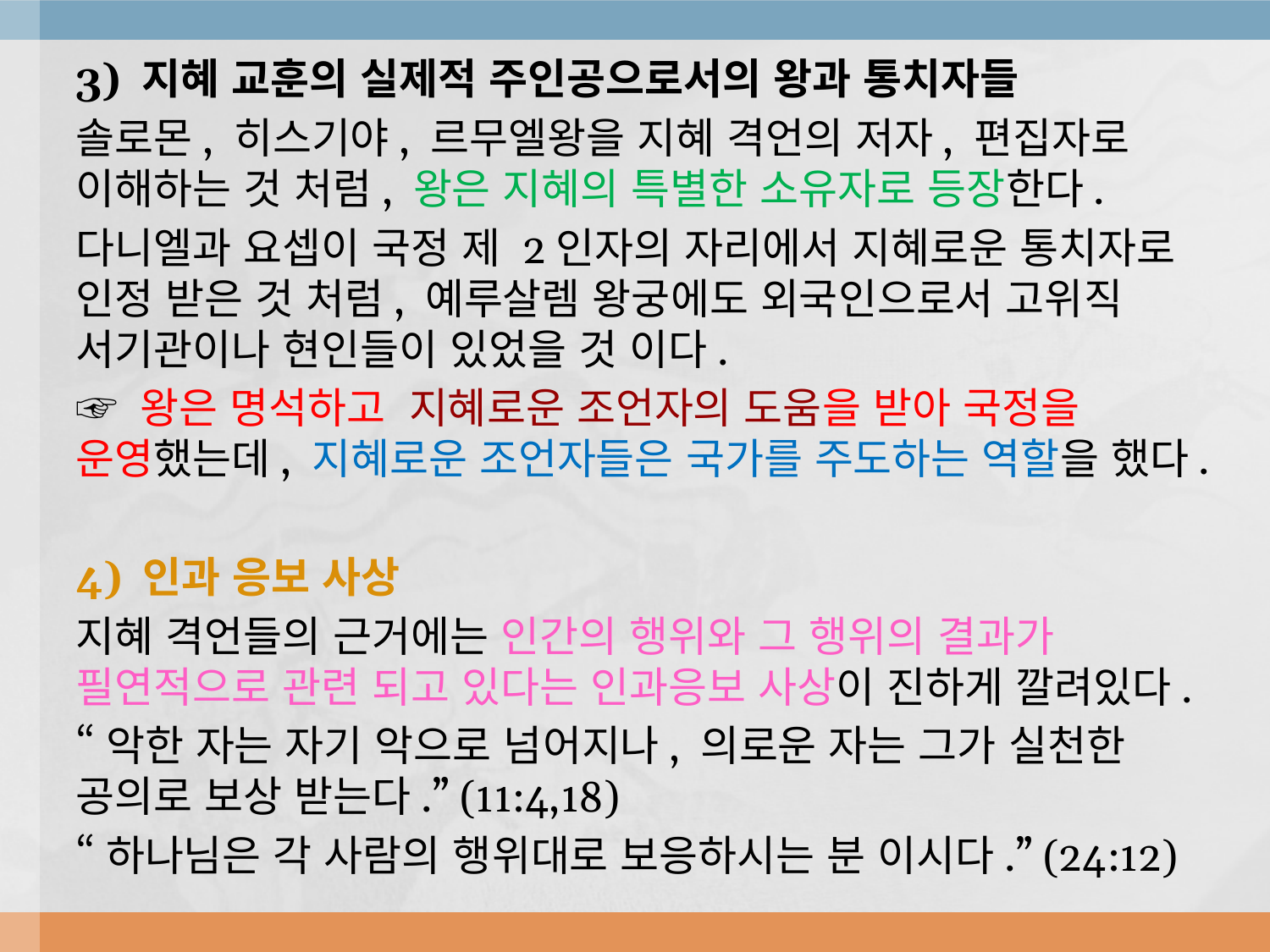

3) 지혜 교훈의 실제적 주인공으로서의 왕과 통치자들
솔로몬, 히스기야, 르무엘왕을 지혜 격언의 저자, 편집자로 이해하는 것 처럼, 왕은 지혜의 특별한 소유자로 등장한다.
다니엘과 요셉이 국정 제 2인자의 자리에서 지혜로운 통치자로 인정 받은 것 처럼, 예루살렘 왕궁에도 외국인으로서 고위직 서기관이나 현인들이 있었을 것 이다.
☞ 왕은 명석하고  지혜로운 조언자의 도움을 받아 국정을 운영했는데, 지혜로운 조언자들은 국가를 주도하는 역할을 했다.

4) 인과 응보 사상
지혜 격언들의 근거에는 인간의 행위와 그 행위의 결과가 필연적으로 관련 되고 있다는 인과응보 사상이 진하게 깔려있다.
“악한 자는 자기 악으로 넘어지나, 의로운 자는 그가 실천한 공의로 보상 받는다.” (11:4,18)
“하나님은 각 사람의 행위대로 보응하시는 분 이시다.” (24:12)